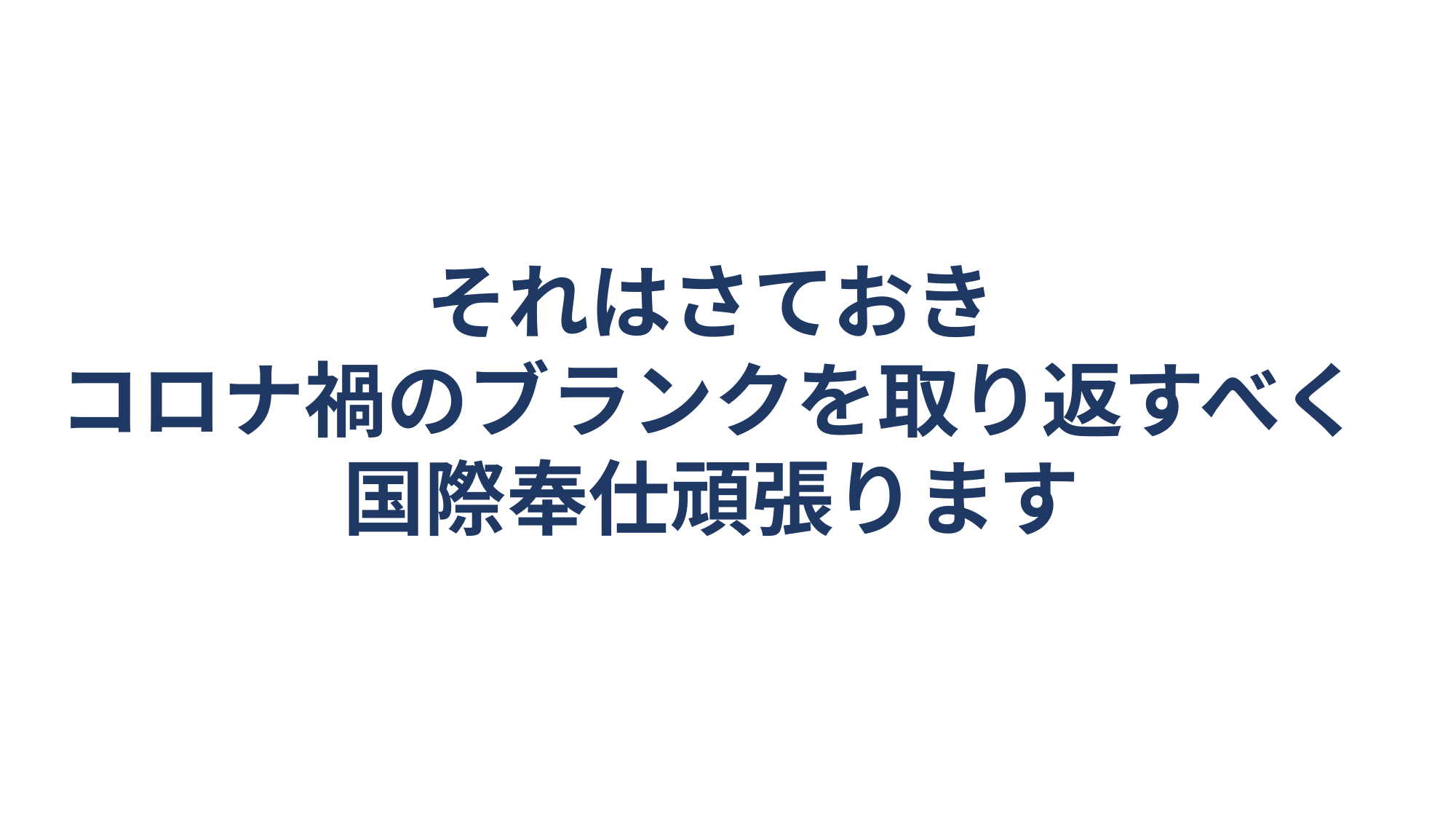

それはさておき
コロナ禍のブランクを取り返すべく
国際奉仕頑張ります